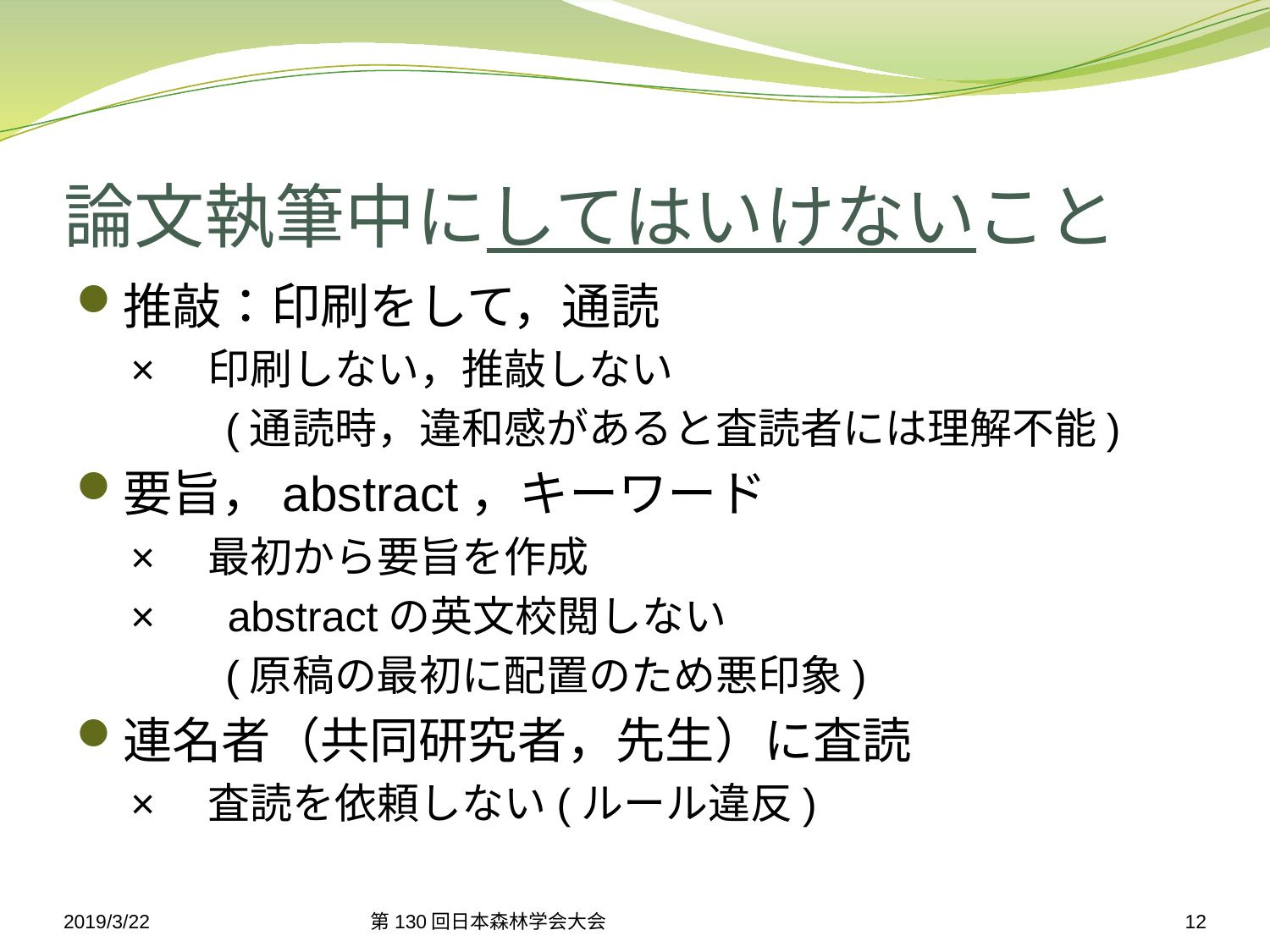

# 論文執筆中にしてはいけないこと
推敲：印刷をして，通読
×　印刷しない，推敲しない
　　(通読時，違和感があると査読者には理解不能)
要旨，abstract，キーワード
×　最初から要旨を作成
×　 abstractの英文校閲しない
　　(原稿の最初に配置のため悪印象)
連名者（共同研究者，先生）に査読
×　査読を依頼しない(ルール違反)
2019/3/22
第130回日本森林学会大会
12